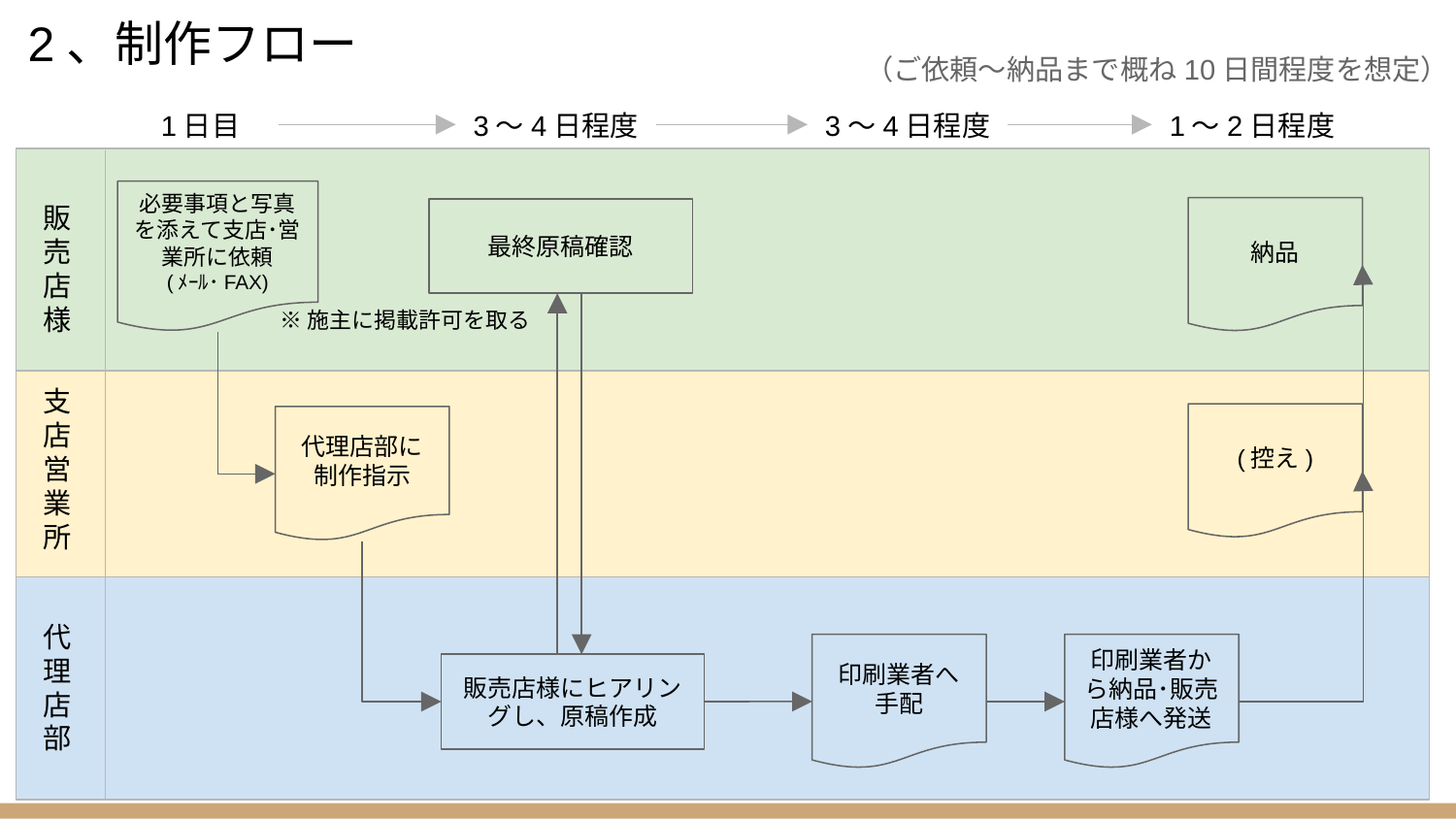

# 2、制作フロー
（ご依頼～納品まで概ね10日間程度を想定）
1日目
3～4日程度
3～4日程度
1～2日程度

必要事項と写真を添えて支店･営業所に依頼
(ﾒｰﾙ･FAX)
販売店様
納品
最終原稿確認
※施主に掲載許可を取る

支店営業所
(控え)
代理店部に制作指示

代理店部
印刷業者へ手配
印刷業者から納品･販売店様へ発送
販売店様にヒアリングし、原稿作成